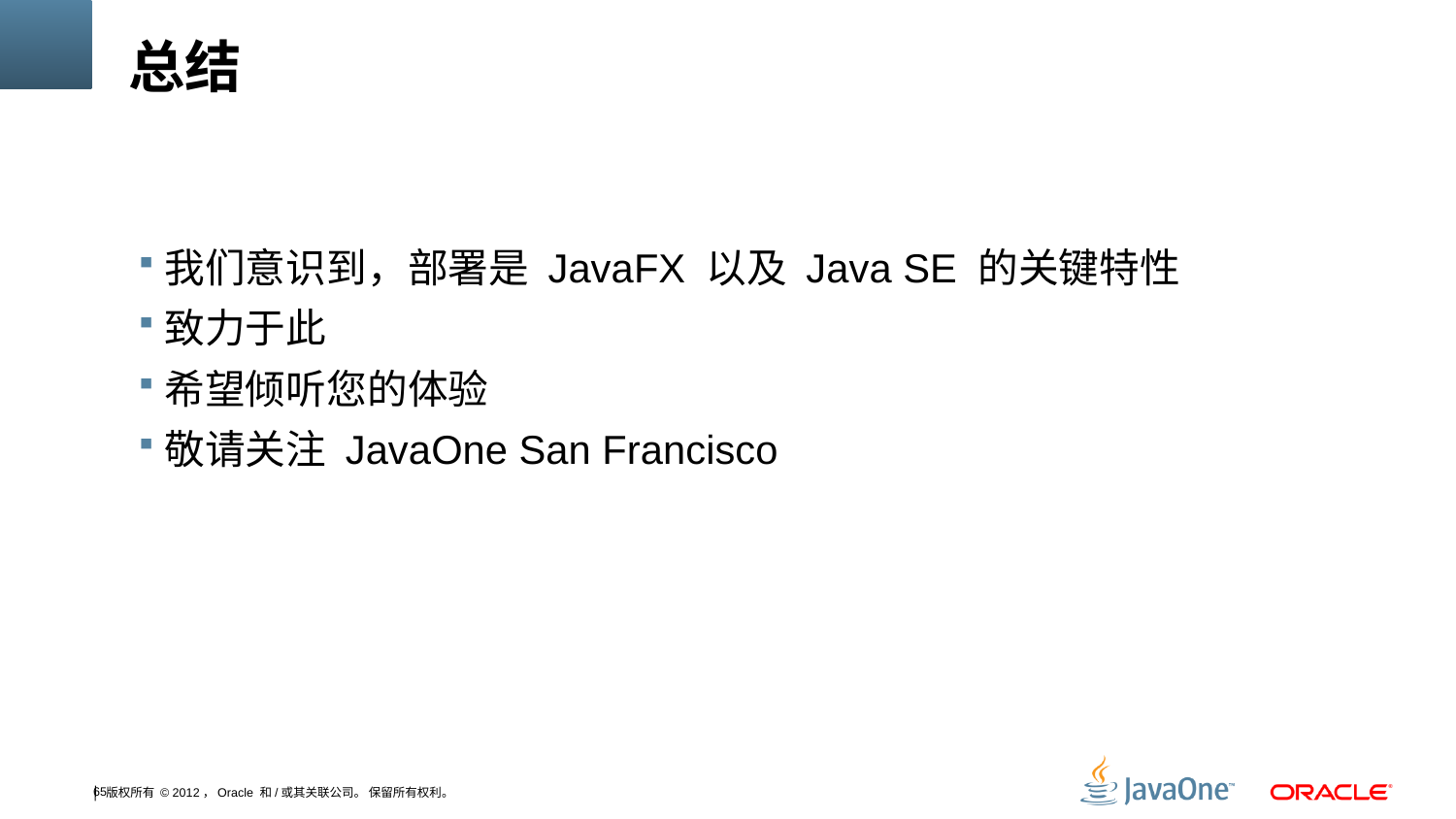

# 总结

我们意识到，部署是 JavaFX 以及 Java SE 的关键特性
致力于此
希望倾听您的体验
敬请关注 JavaOne San Francisco